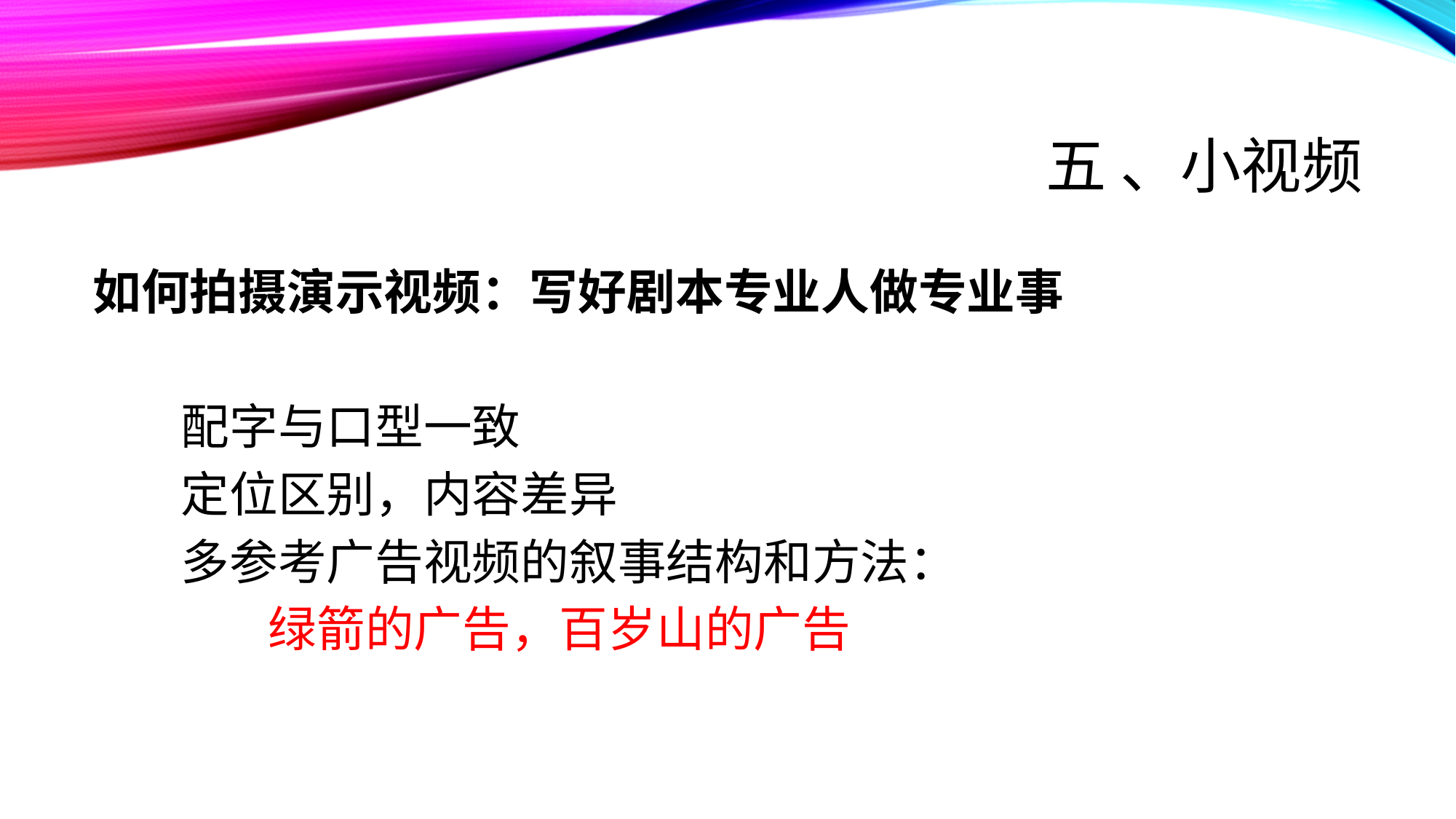

# 五 、小视频
如何拍摄演示视频：写好剧本专业人做专业事

       配字与口型一致
       定位区别，内容差异
       多参考广告视频的叙事结构和方法：
               绿箭的广告，百岁山的广告